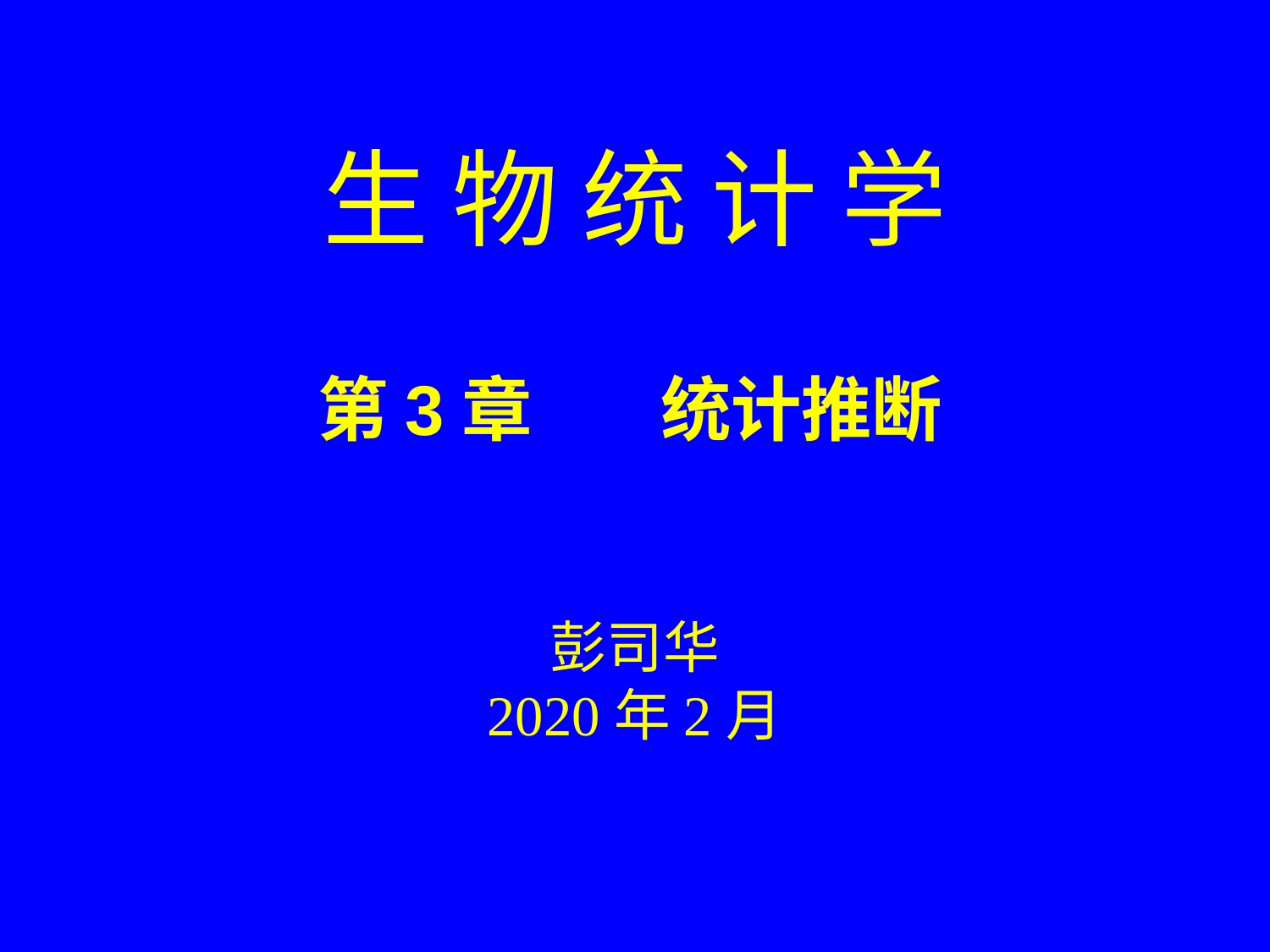

生 物 统 计 学
 第3章        统计推断

彭司华
2020年2月